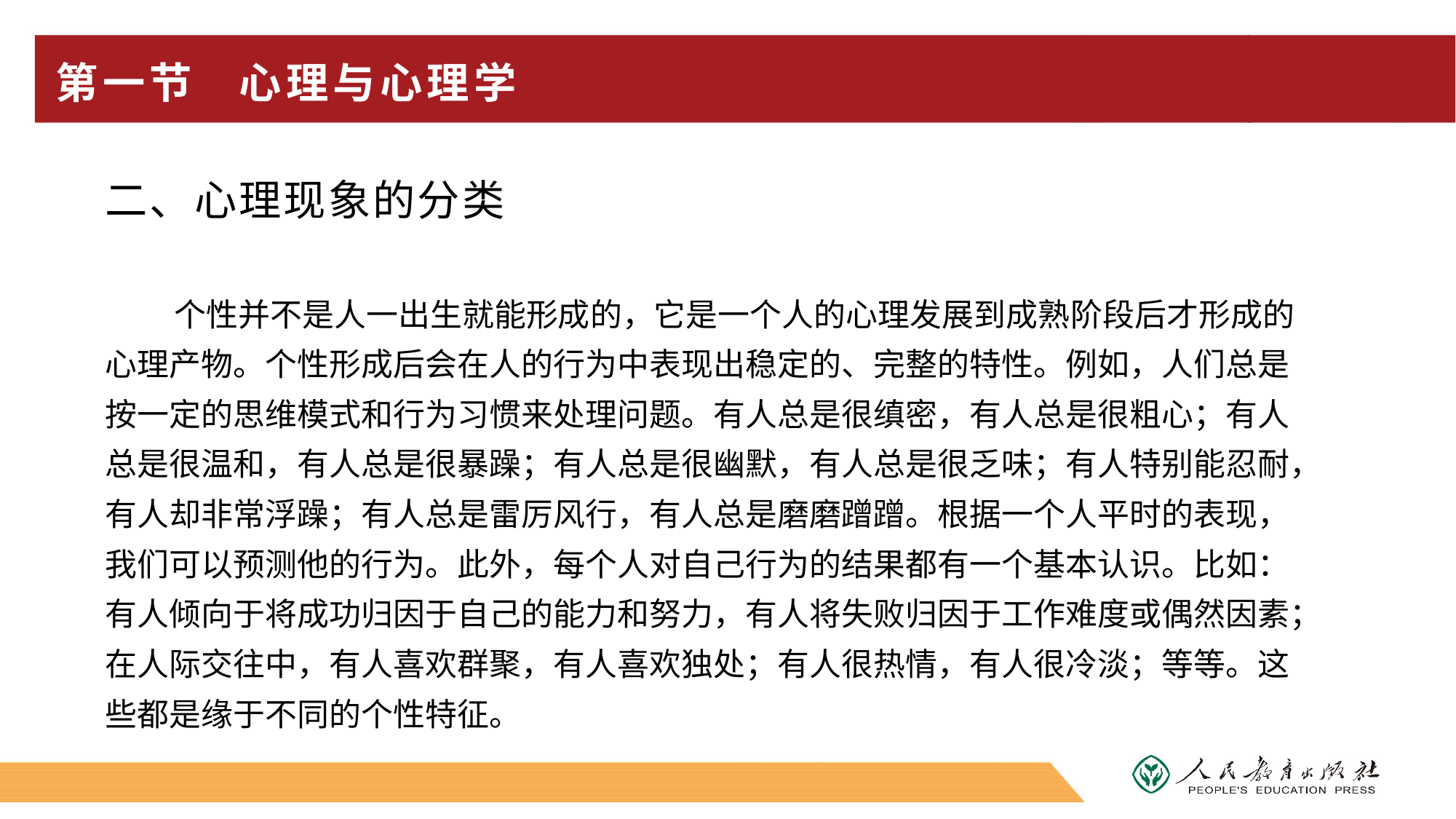

# 第一节   心理与心理学
二、心理现象的分类
个性并不是人一出生就能形成的，它是一个人的心理发展到成熟阶段后才形成的心理产物。个性形成后会在人的行为中表现出稳定的、完整的特性。例如，人们总是按一定的思维模式和行为习惯来处理问题。有人总是很缜密，有人总是很粗心；有人总是很温和，有人总是很暴躁；有人总是很幽默，有人总是很乏味；有人特别能忍耐，有人却非常浮躁；有人总是雷厉风行，有人总是磨磨蹭蹭。根据一个人平时的表现，我们可以预测他的行为。此外，每个人对自己行为的结果都有一个基本认识。比如：有人倾向于将成功归因于自己的能力和努力，有人将失败归因于工作难度或偶然因素；在人际交往中，有人喜欢群聚，有人喜欢独处；有人很热情，有人很冷淡；等等。这些都是缘于不同的个性特征。